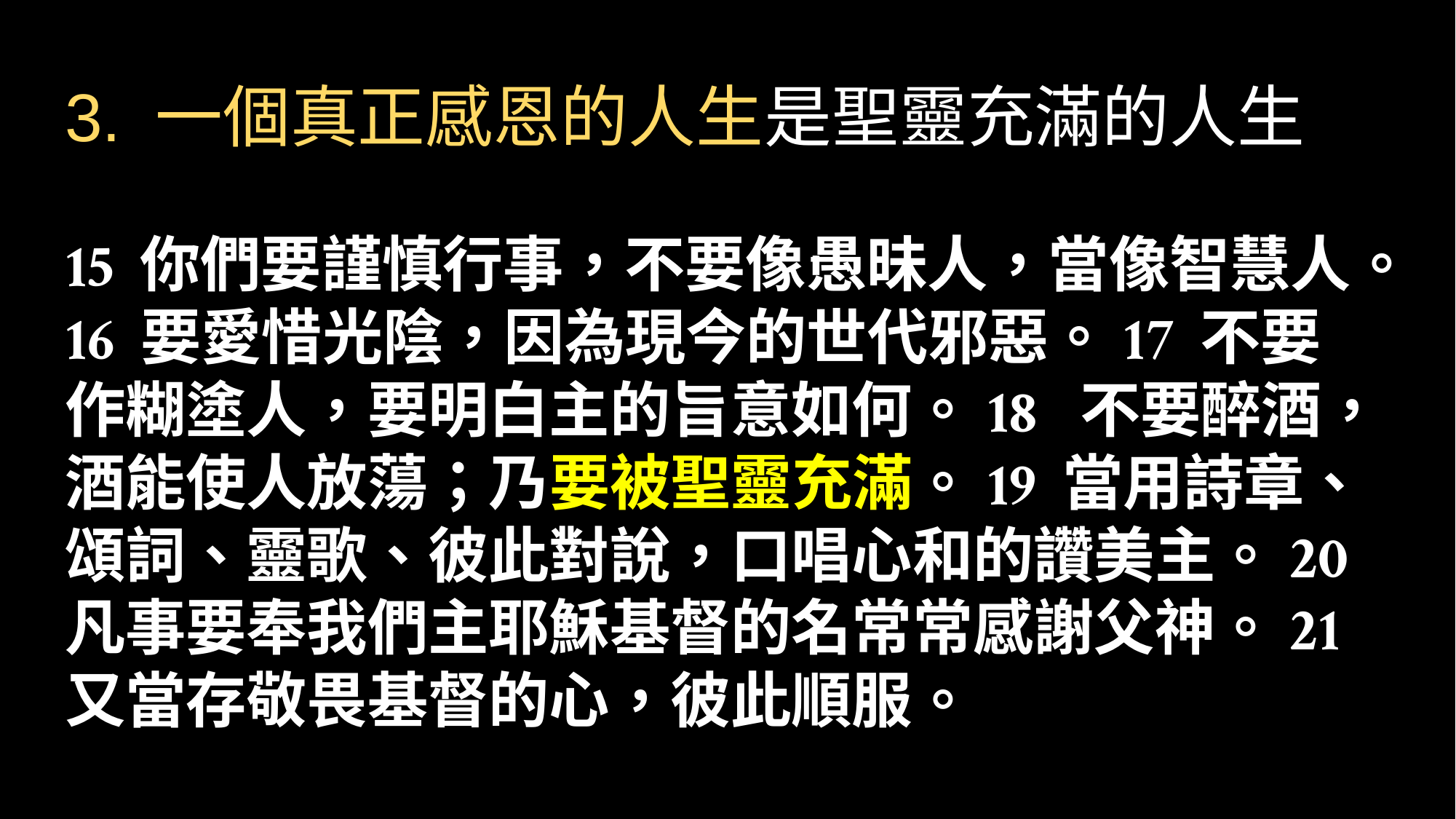

3. 一個真正感恩的人生是聖靈充滿的人生

15 你們要謹慎行事，不要像愚昧人，當像智慧人。16 要愛惜光陰，因為現今的世代邪惡。17 不要作糊塗人，要明白主的旨意如何。18	不要醉酒，酒能使人放蕩；乃要被聖靈充滿。19 當用詩章、頌詞、靈歌、彼此對說，口唱心和的讚美主。20 凡事要奉我們主耶穌基督的名常常感謝父神。21 又當存敬畏基督的心，彼此順服。